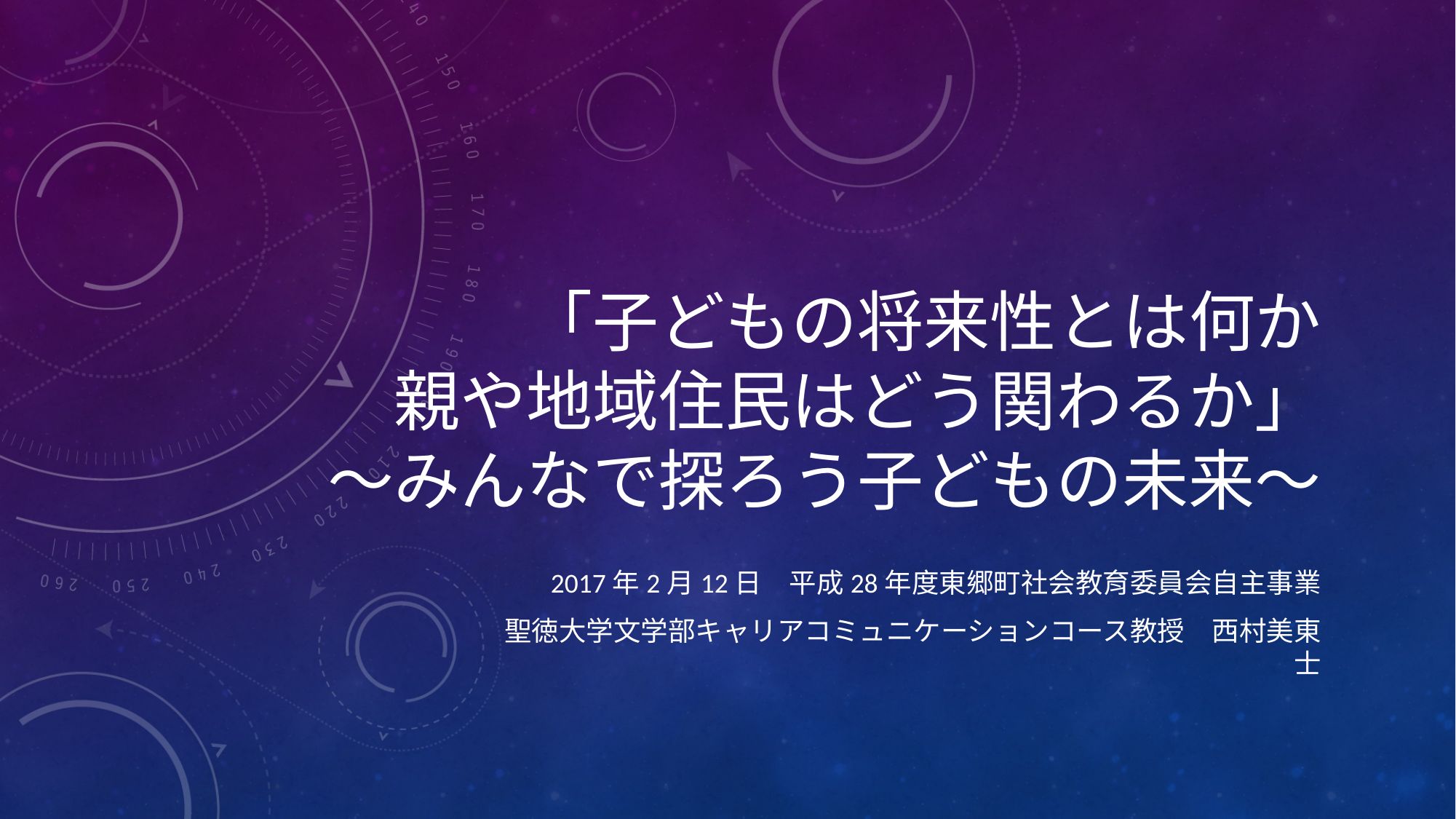

# 「子どもの将来性とは何か 　親や地域住民はどう関わるか」 ～みんなで探ろう子どもの未来～
2017年2月12日　平成28年度東郷町社会教育委員会自主事業
聖徳大学文学部キャリアコミュニケーションコース教授　西村美東士